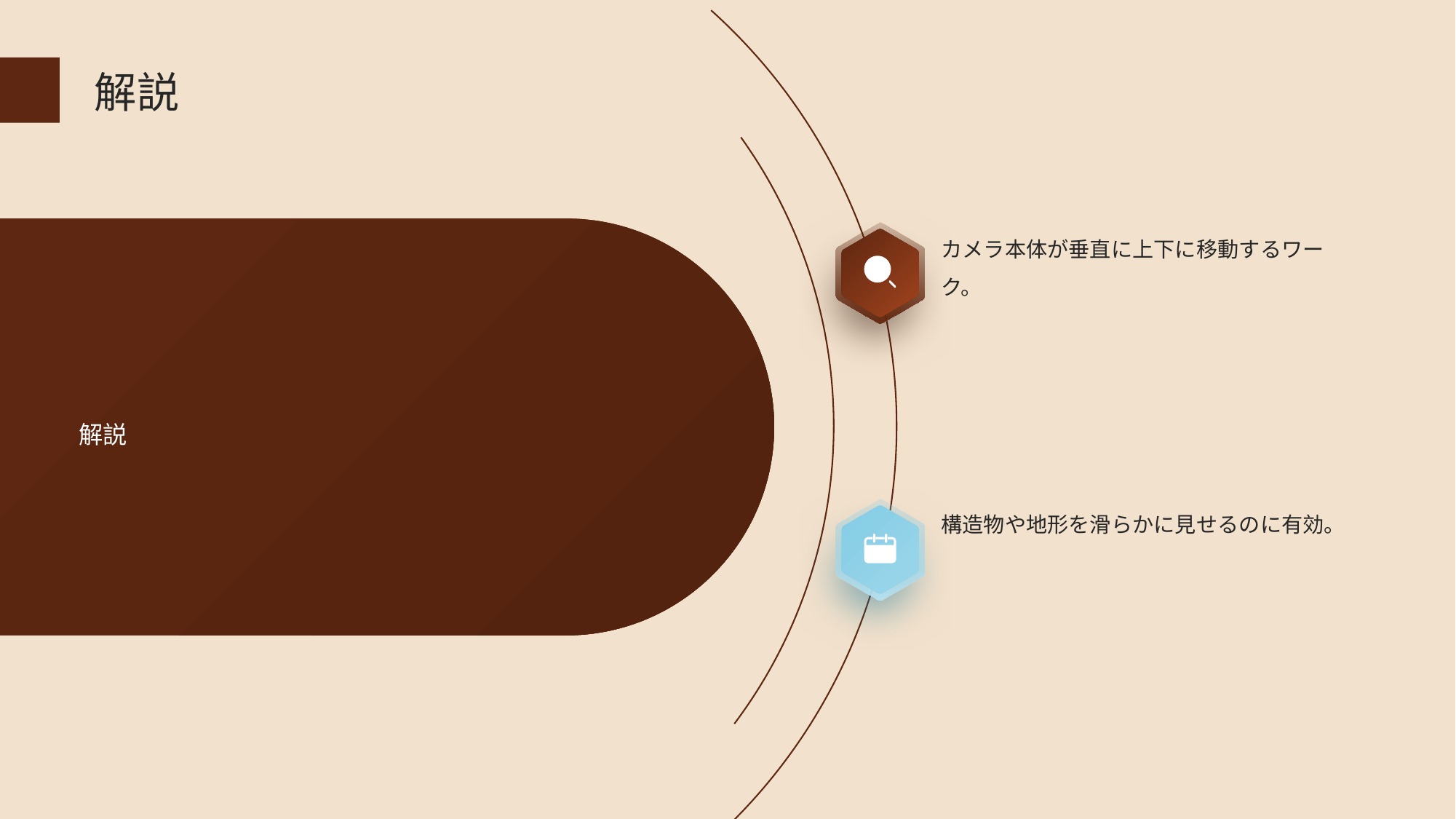

解説

カメラ本体が垂直に上下に移動するワーク。

解説
構造物や地形を滑らかに見せるのに有効。